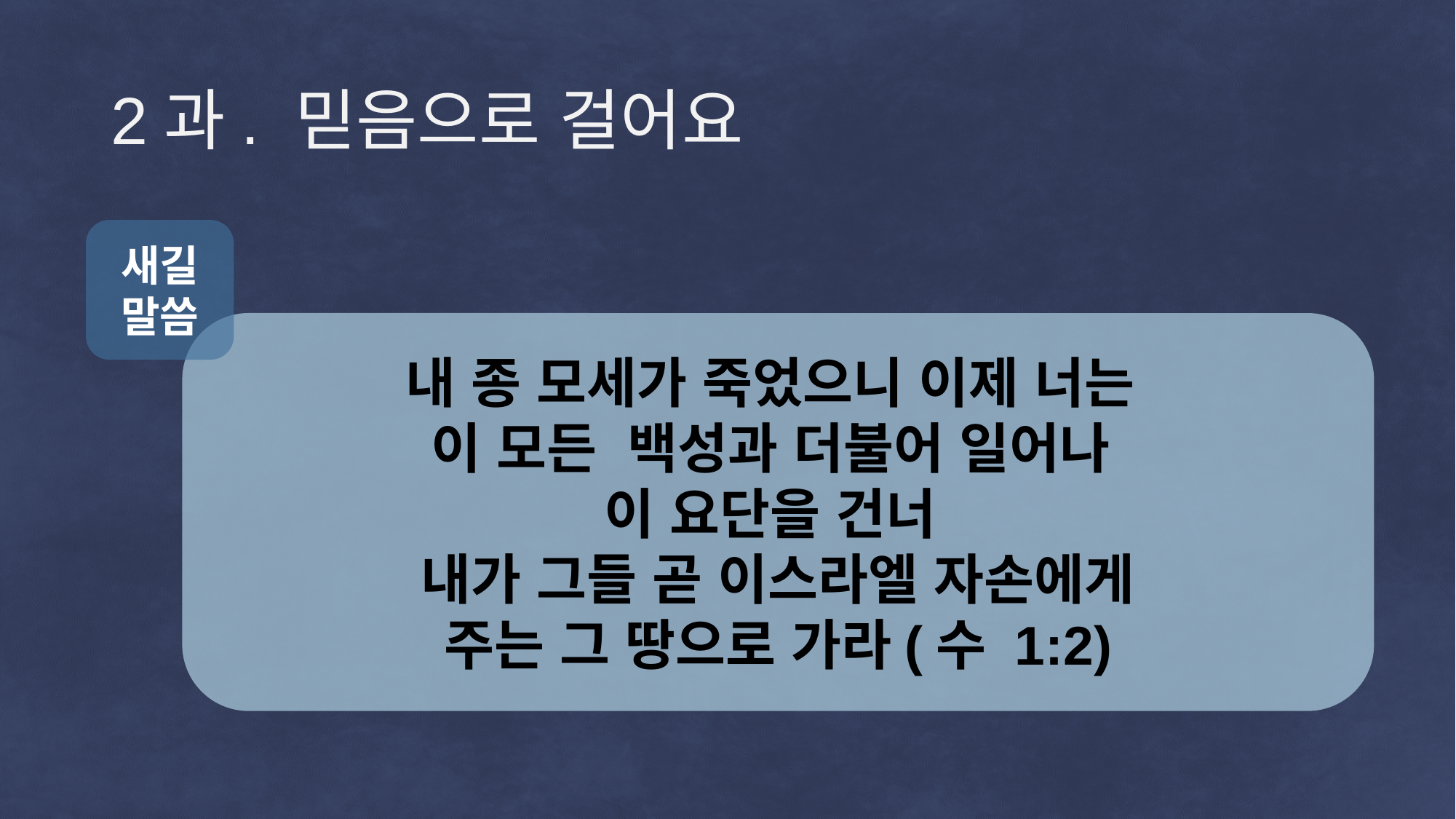

# 2과. 믿음으로 걸어요
새길
말씀
내 종 모세가 죽었으니 이제 너는
이 모든  백성과 더불어 일어나
이 요단을 건너
내가 그들 곧 이스라엘 자손에게
주는 그 땅으로 가라(수 1:2)